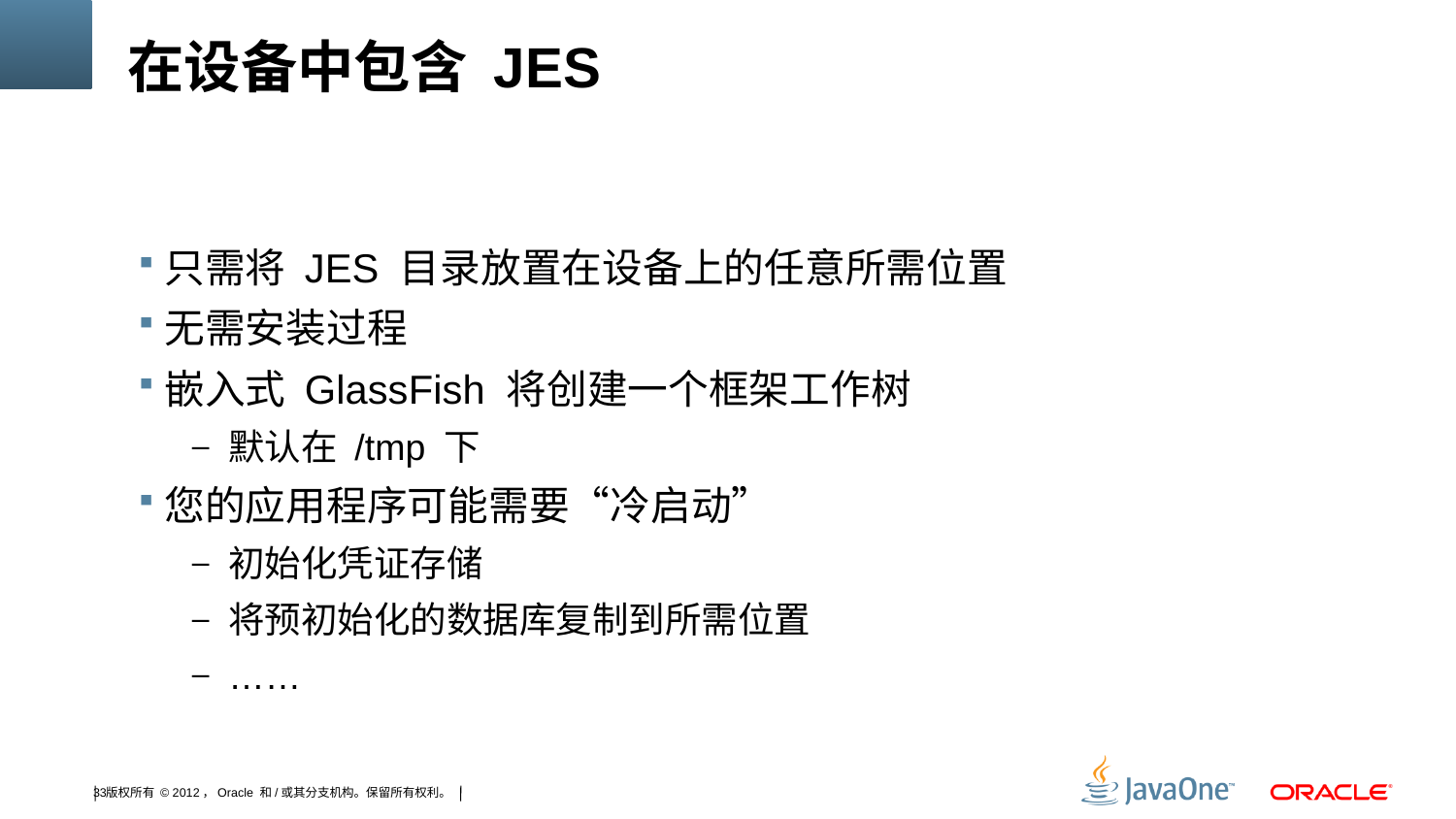

# 在设备中包含 JES

只需将 JES 目录放置在设备上的任意所需位置
无需安装过程
嵌入式 GlassFish 将创建一个框架工作树
默认在 /tmp 下
您的应用程序可能需要“冷启动”
初始化凭证存储
将预初始化的数据库复制到所需位置
……